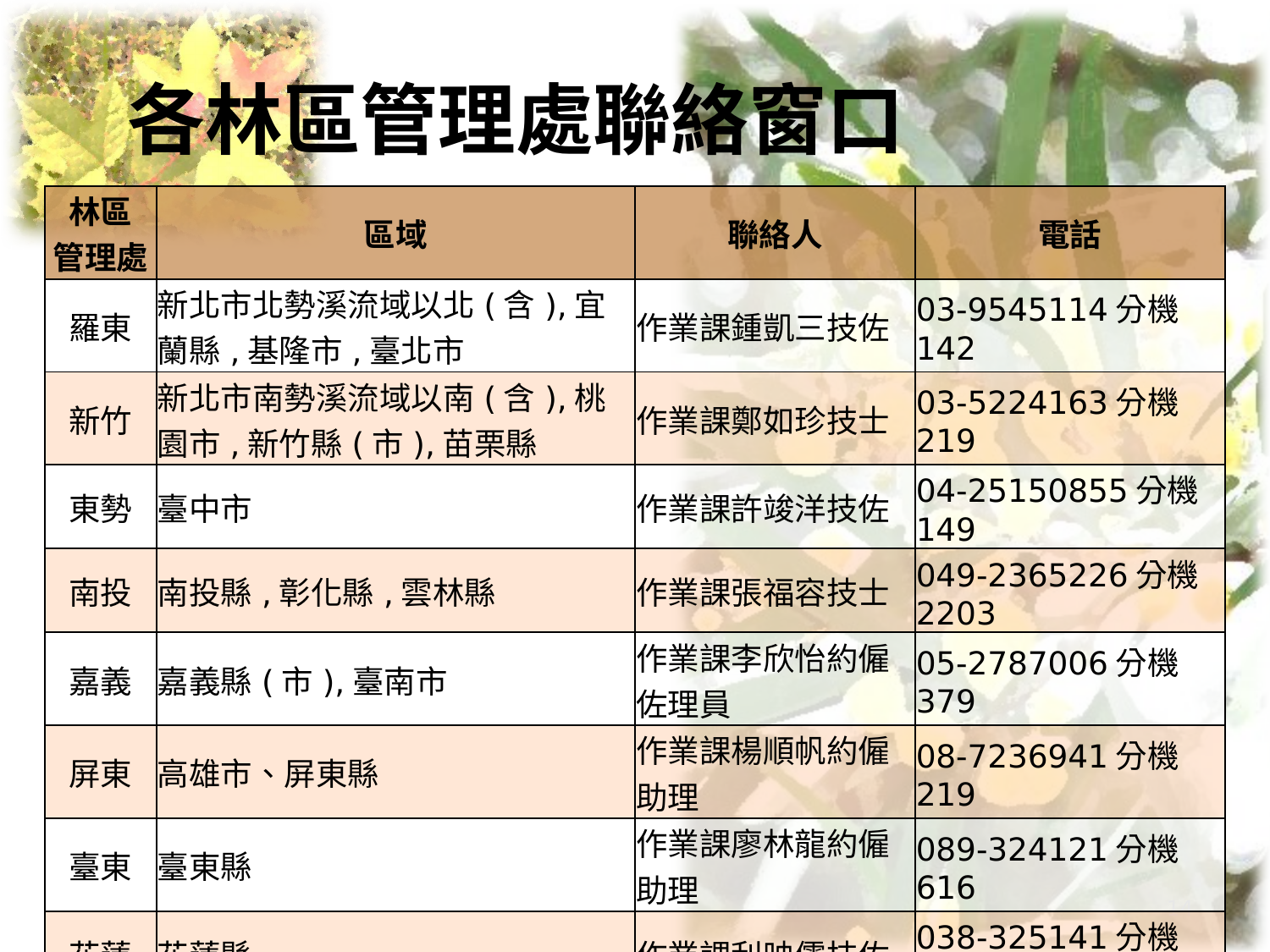

# 各林區管理處聯絡窗口
| 林區 管理處 | 區域 | 聯絡人 | 電話 |
| --- | --- | --- | --- |
| 羅東 | 新北市北勢溪流域以北(含),宜蘭縣,基隆市,臺北市 | 作業課鍾凱三技佐 | 03-9545114分機142 |
| 新竹 | 新北市南勢溪流域以南(含),桃園市,新竹縣(市),苗栗縣 | 作業課鄭如珍技士 | 03-5224163分機219 |
| 東勢 | 臺中市 | 作業課許竣洋技佐 | 04-25150855分機149 |
| 南投 | 南投縣,彰化縣,雲林縣 | 作業課張福容技士 | 049-2365226分機2203 |
| 嘉義 | 嘉義縣(市),臺南市 | 作業課李欣怡約僱佐理員 | 05-2787006分機379 |
| 屏東 | 高雄市、屏東縣 | 作業課楊順帆約僱助理 | 08-7236941分機219 |
| 臺東 | 臺東縣 | 作業課廖林龍約僱助理 | 089-324121分機616 |
| 花蓮 | 花蓮縣 | 作業課利映儒技佐 | 038-325141分機254 |
14